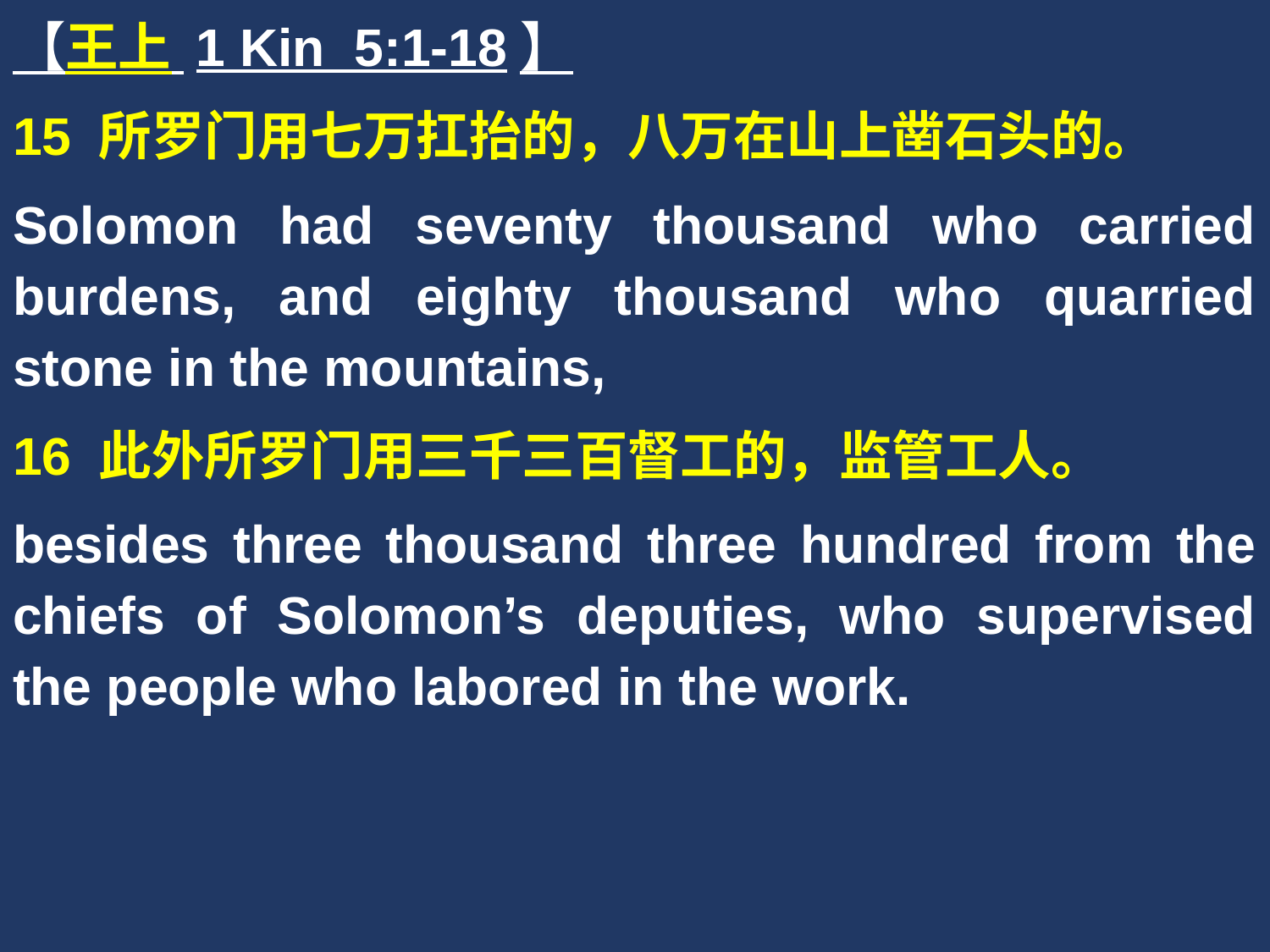

【王上 1 Kin  5:1-18】
15 所罗门用七万扛抬的，八万在山上凿石头的。
Solomon had seventy thousand who carried burdens, and eighty thousand who quarried stone in the mountains,
16 此外所罗门用三千三百督工的，监管工人。
besides three thousand three hundred from the chiefs of Solomon’s deputies, who supervised the people who labored in the work.